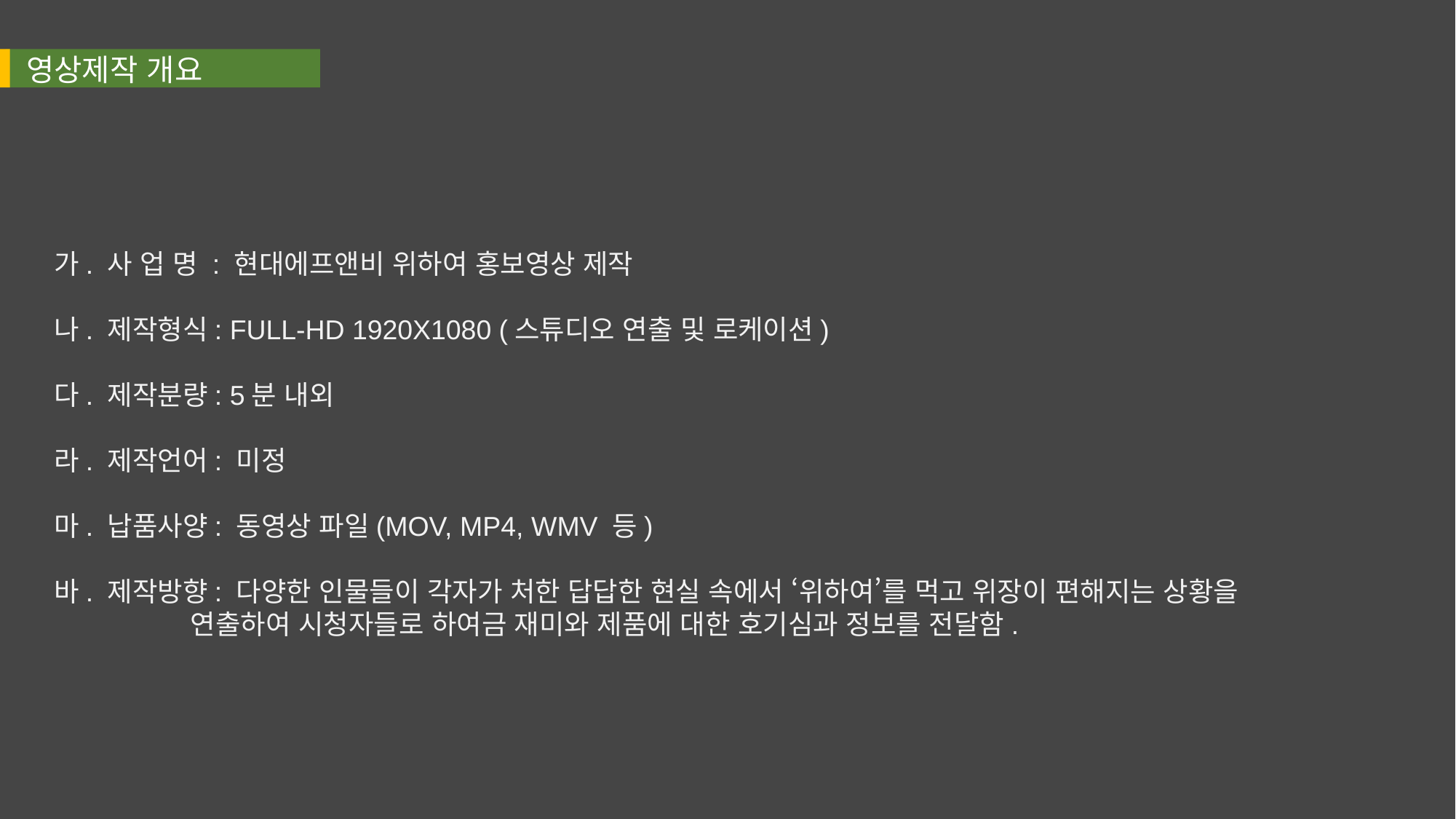

영상제작 개요

가. 사 업 명 : 현대에프앤비 위하여 홍보영상 제작

나. 제작형식: FULL-HD 1920X1080 (스튜디오 연출 및 로케이션)

다. 제작분량: 5분 내외

라. 제작언어: 미정

마. 납품사양: 동영상 파일(MOV, MP4, WMV 등)

바. 제작방향: 다양한 인물들이 각자가 처한 답답한 현실 속에서 ‘위하여’를 먹고 위장이 편해지는 상황을
                 연출하여 시청자들로 하여금 재미와 제품에 대한 호기심과 정보를 전달함.